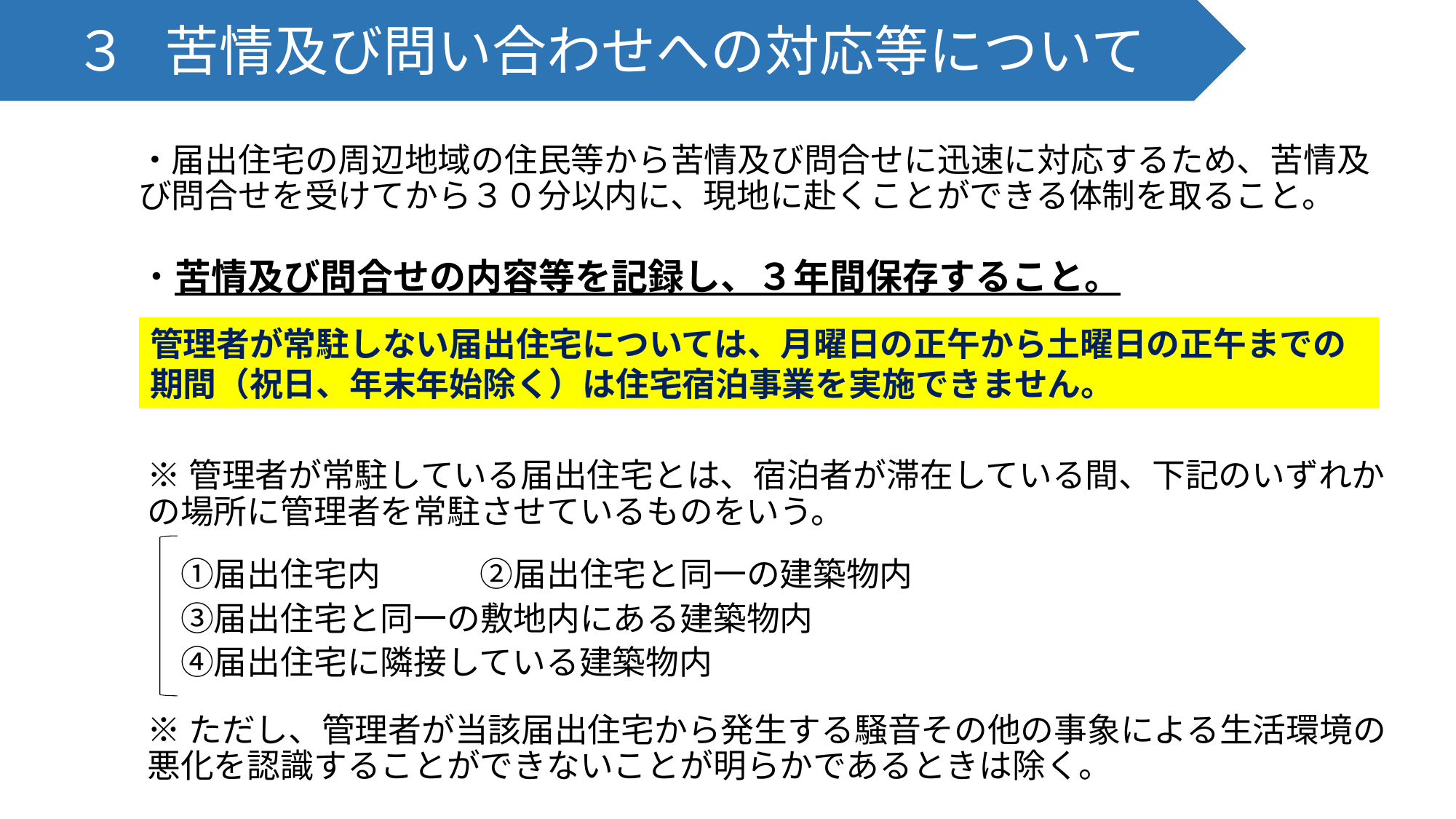

３　苦情及び問い合わせへの対応等について
・届出住宅の周辺地域の住民等から苦情及び問合せに迅速に対応するため、苦情及び問合せを受けてから３０分以内に、現地に赴くことができる体制を取ること。

・苦情及び問合せの内容等を記録し、３年間保存すること。

管理者が常駐しない届出住宅については、月曜日の正午から土曜日の正午までの期間（祝日、年末年始除く）は住宅宿泊事業を実施できません。
※管理者が常駐している届出住宅とは、宿泊者が滞在している間、下記のいずれかの場所に管理者を常駐させているものをいう。

　①届出住宅内　　　②届出住宅と同一の建築物内
　③届出住宅と同一の敷地内にある建築物内
　④届出住宅に隣接している建築物内

※ただし、管理者が当該届出住宅から発生する騒音その他の事象による生活環境の悪化を認識することができないことが明らかであるときは除く。